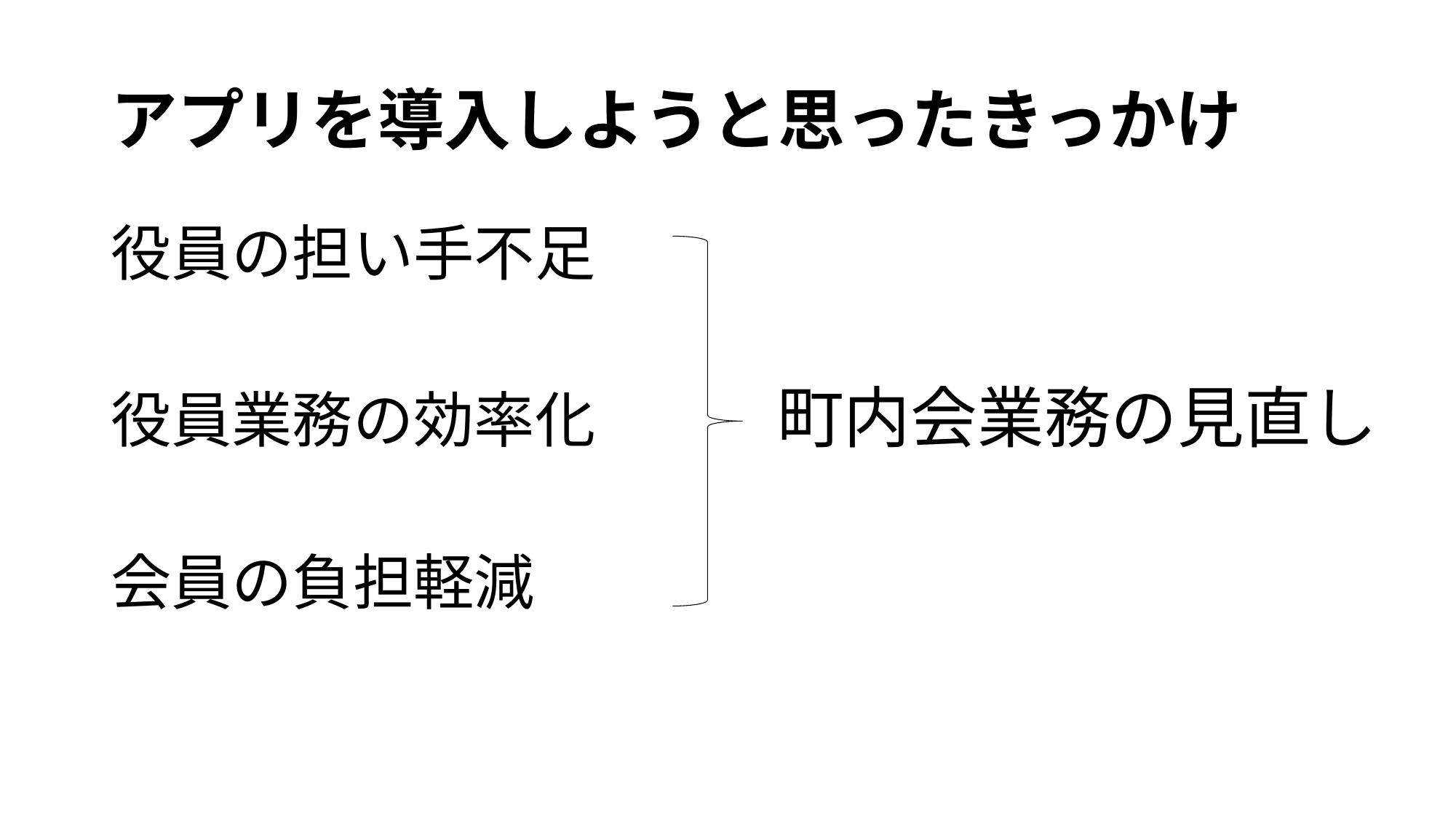

# アプリを導入しようと思ったきっかけ
役員の担い手不足

役員業務の効率化　　　町内会業務の見直し

会員の負担軽減